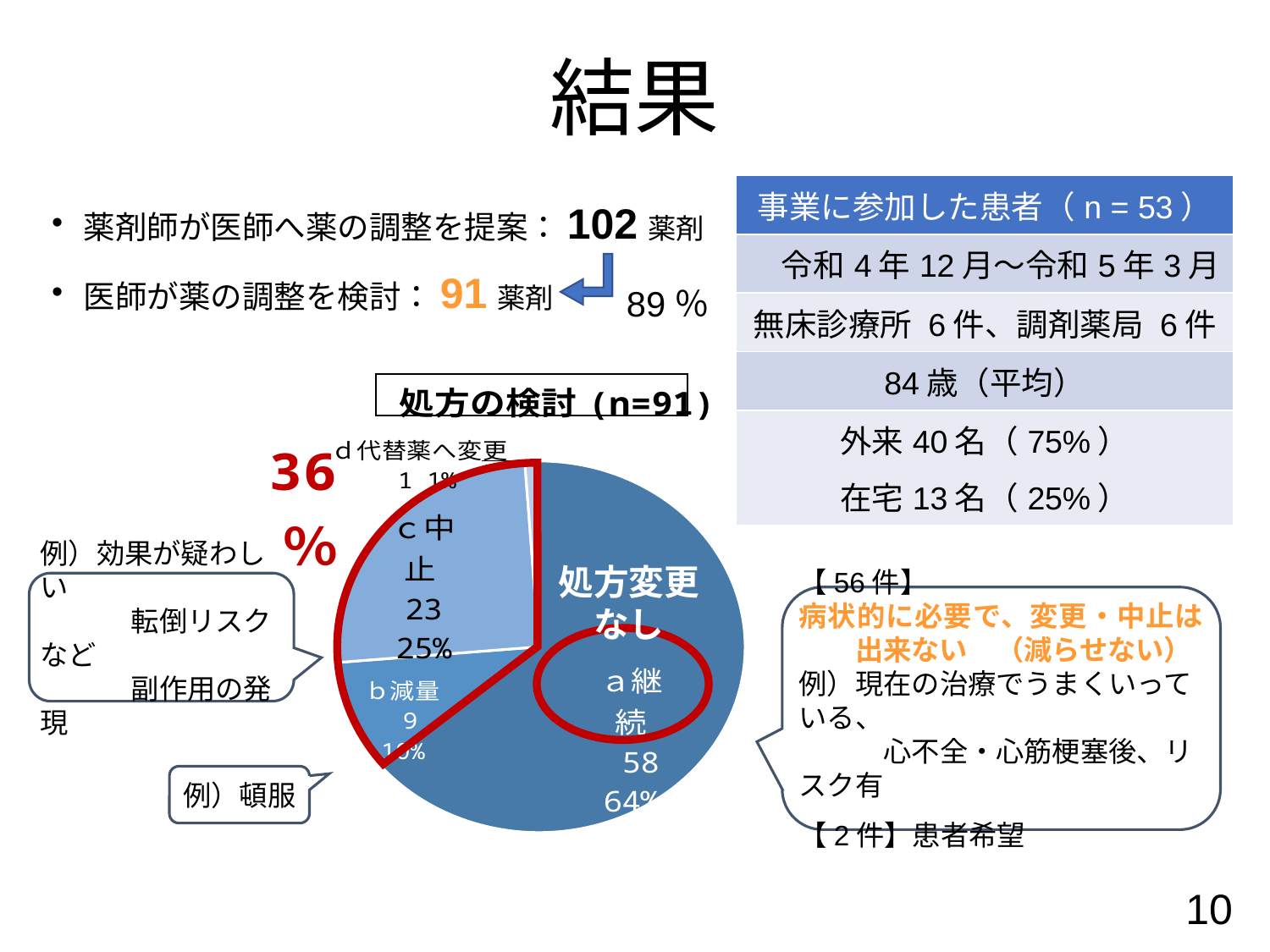

# 結果
| 事業に参加した患者（n = 53） |
| --- |
| 令和4年12月～令和5年3月 |
| 無床診療所 6件、調剤薬局 6件 |
| 84歳（平均） |
| 外来40名（75%） 在宅13名（25%） |
薬剤師が医師へ薬の調整を提案：102薬剤
医師が薬の調整を検討：91薬剤

89％

### Chart: 処方の検討(n=91)

| Category |  |
|---|---|
| ａ継続 | 58.0 |
| ｂ減量 | 9.0 |
| ｃ中止 | 23.0 |
| ｄ代替薬へ変更 | 1.0 |
処方変更
なし
例）効果が疑わしい
　　　 転倒リスクなど
　　　 副作用の発現
【56件】
病状的に必要で、変更・中止は　　出来ない　（減らせない）
例）現在の治療でうまくいっている、
　　　心不全・心筋梗塞後、リスク有
【2件】患者希望
例）頓服
10